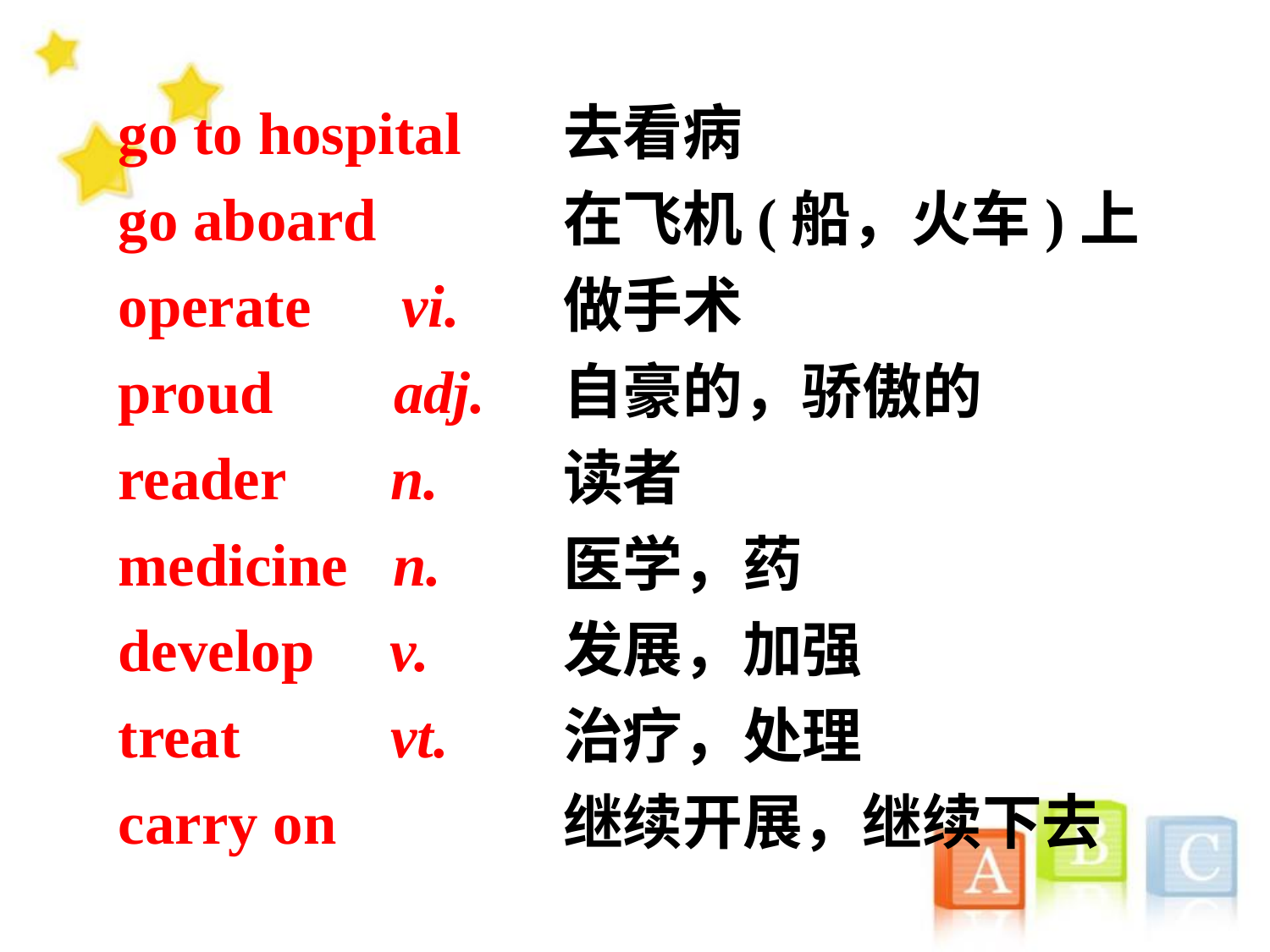

go to hospital
go aboard
operate      vi.
proud        adj.
reader       n.
medicine   n.
develop     v.
treat          vt.
carry on
去看病
在飞机(船，火车)上
做手术
自豪的，骄傲的
读者
医学，药
发展，加强
治疗，处理
继续开展，继续下去